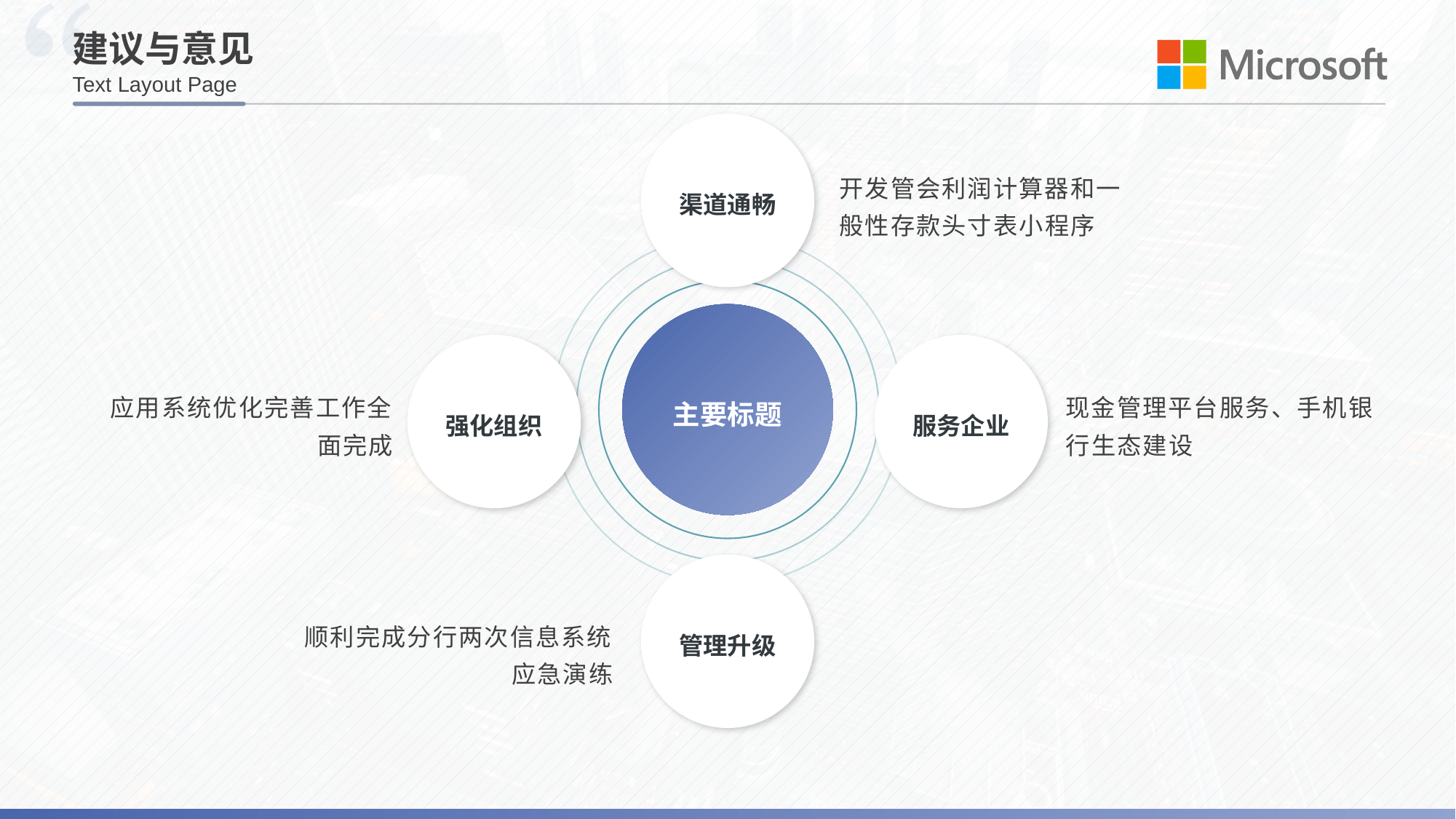

# 建议与意见
Text Layout Page
渠道通畅
开发管会利润计算器和一般性存款头寸表小程序

主要标题
强化组织
服务企业
应用系统优化完善工作全面完成
现金管理平台服务、手机银行生态建设
管理升级
顺利完成分行两次信息系统应急演练